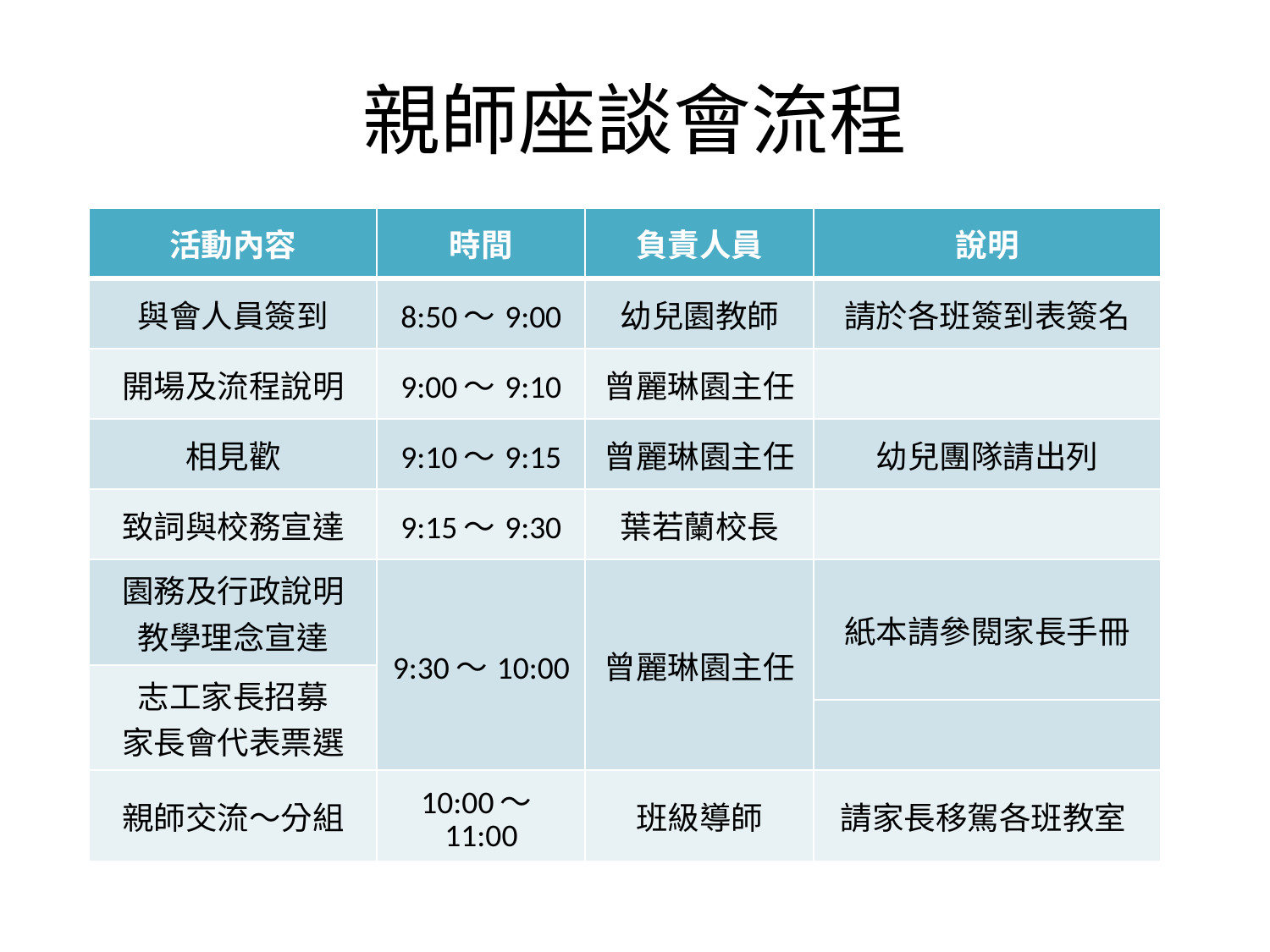

# 親師座談會流程
| 活動內容 | 時間 | 負責人員 | 說明 |
| --- | --- | --- | --- |
| 與會人員簽到 | 8:50～9:00 | 幼兒園教師 | 請於各班簽到表簽名 |
| 開場及流程說明 | 9:00～9:10 | 曾麗琳園主任 |  |
| 相見歡 | 9:10～9:15 | 曾麗琳園主任 | 幼兒團隊請出列 |
| 致詞與校務宣達 | 9:15～9:30 | 葉若蘭校長 |  |
| 園務及行政說明 教學理念宣達 | 9:30～10:00 | 曾麗琳園主任 | 紙本請參閱家長手冊 |
| 志工家長招募 家長會代表票選 |  |  |  |
|  |  |  |  |
| 親師交流～分組 | 10:00～11:00 | 班級導師 | 請家長移駕各班教室 |